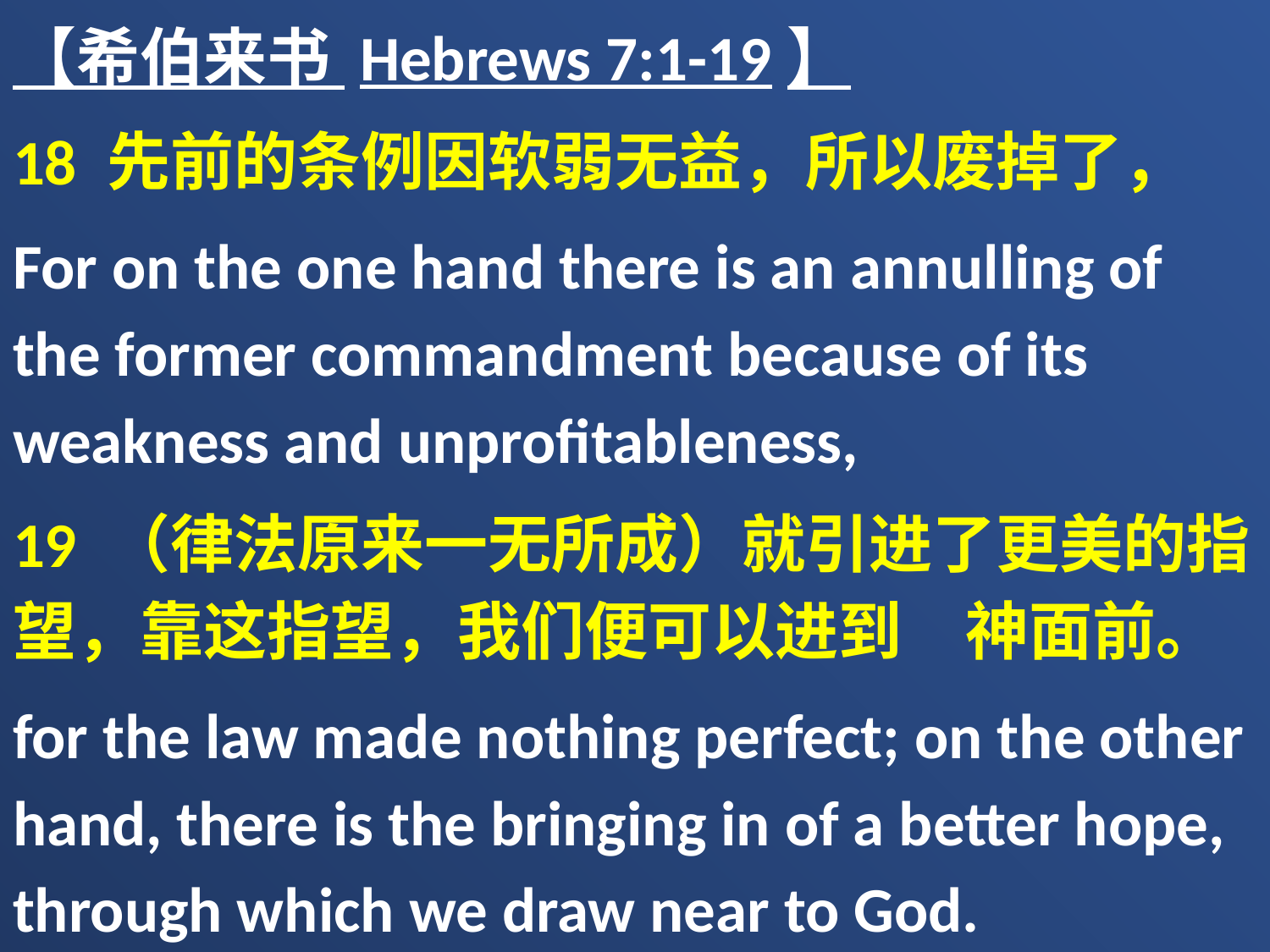

【希伯来书 Hebrews 7:1-19】
18 先前的条例因软弱无益，所以废掉了，
For on the one hand there is an annulling of the former commandment because of its weakness and unprofitableness,
19 （律法原来一无所成）就引进了更美的指望，靠这指望，我们便可以进到　神面前。
for the law made nothing perfect; on the other hand, there is the bringing in of a better hope, through which we draw near to God.